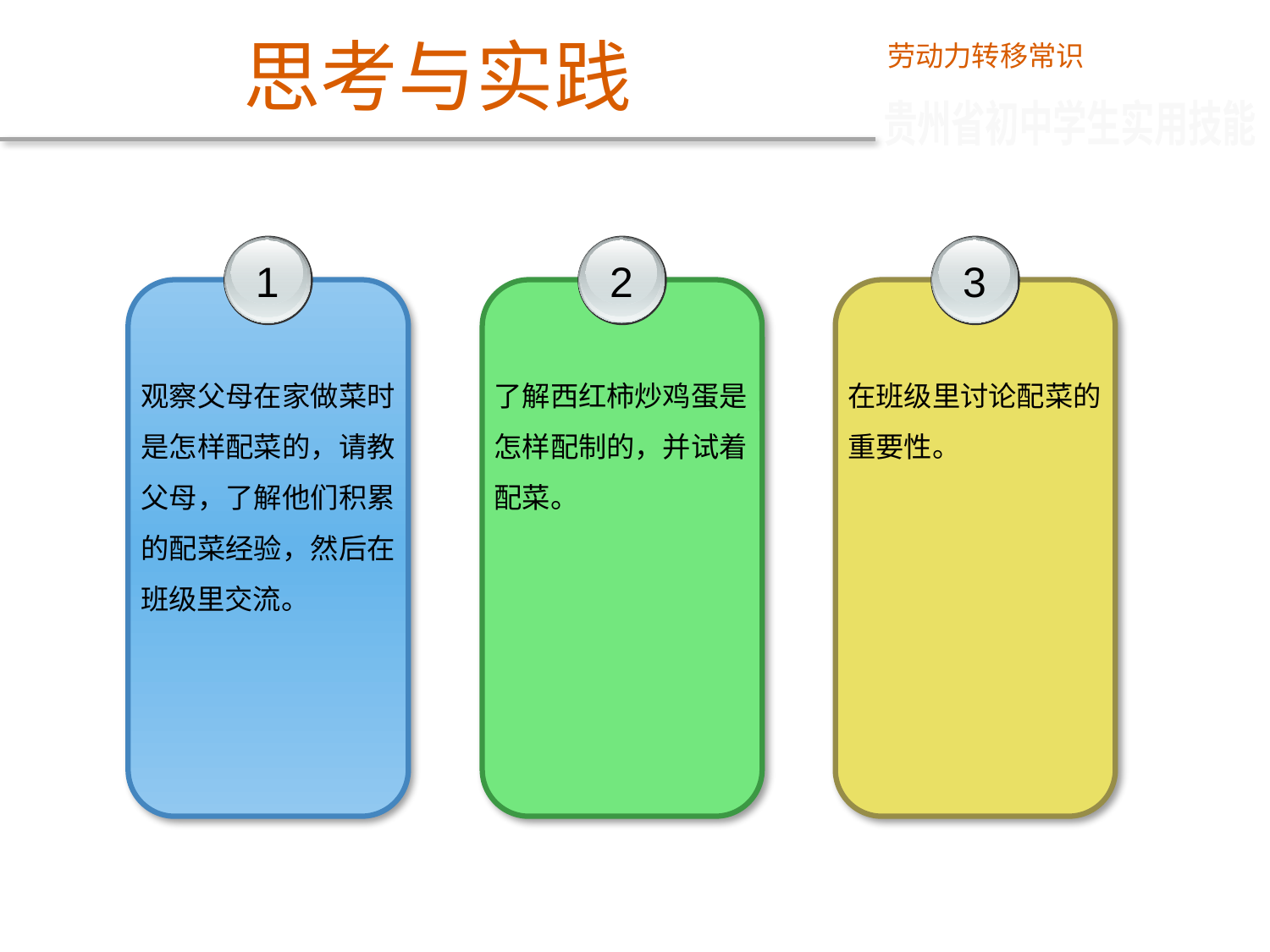

思考与实践
劳动力转移常识
贵州省初中学生实用技能

1

观察父母在家做菜时是怎样配菜的，请教父母，了解他们积累的配菜经验，然后在班级里交流。

2

了解西红柿炒鸡蛋是怎样配制的，并试着配菜。

3

在班级里讨论配菜的重要性。